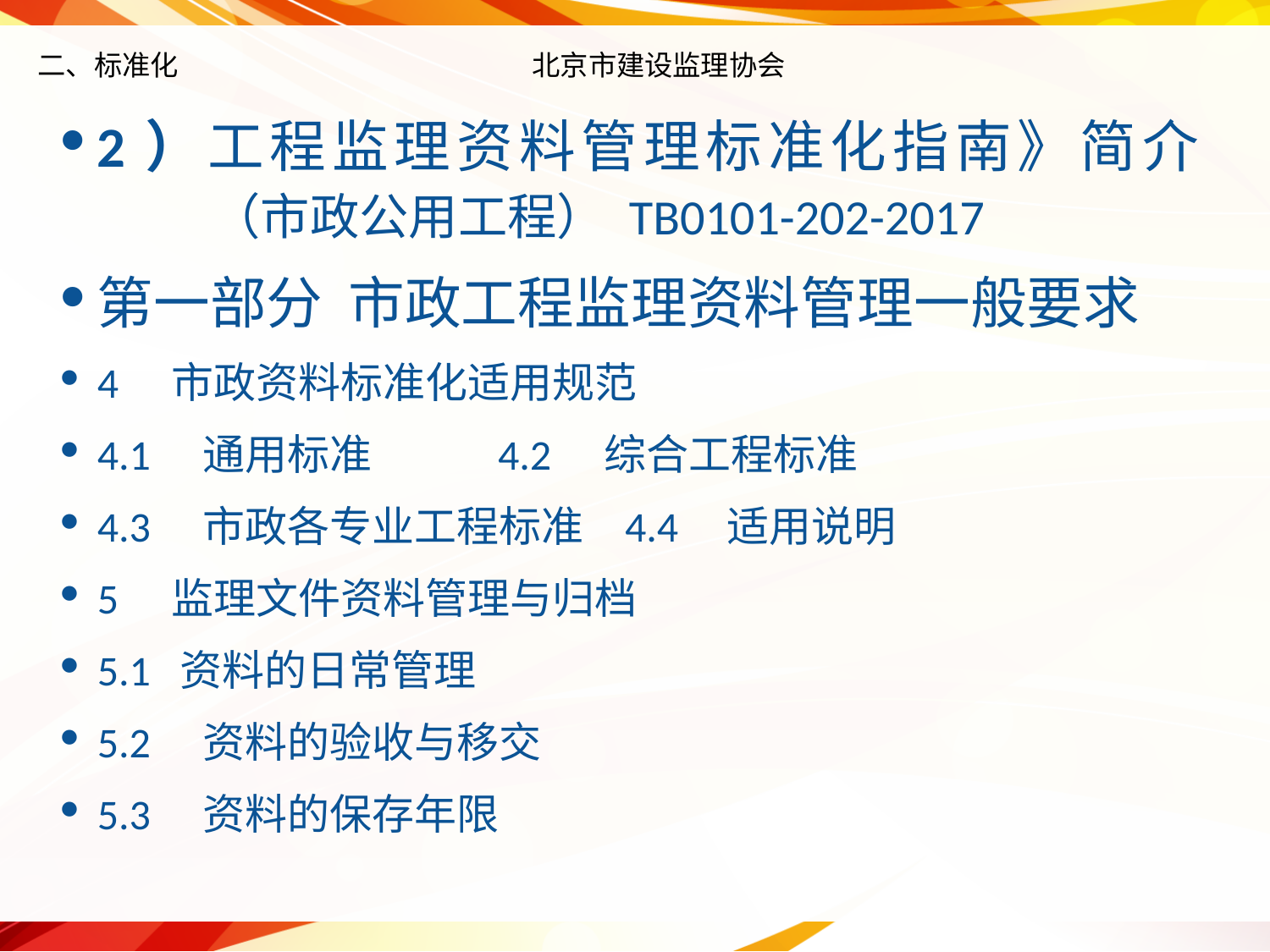

# 二、标准化                                                        北京市建设监理协会
2）工程监理资料管理标准化指南》简介
         （市政公用工程） TB0101-202-2017
第一部分  市政工程监理资料管理一般要求
4　市政资料标准化适用规范
4.1　通用标准	 4.2　综合工程标准
4.3　市政各专业工程标准	 4.4    适用说明
5　监理文件资料管理与归档
5.1  资料的日常管理
5.2　资料的验收与移交
5.3　资料的保存年限